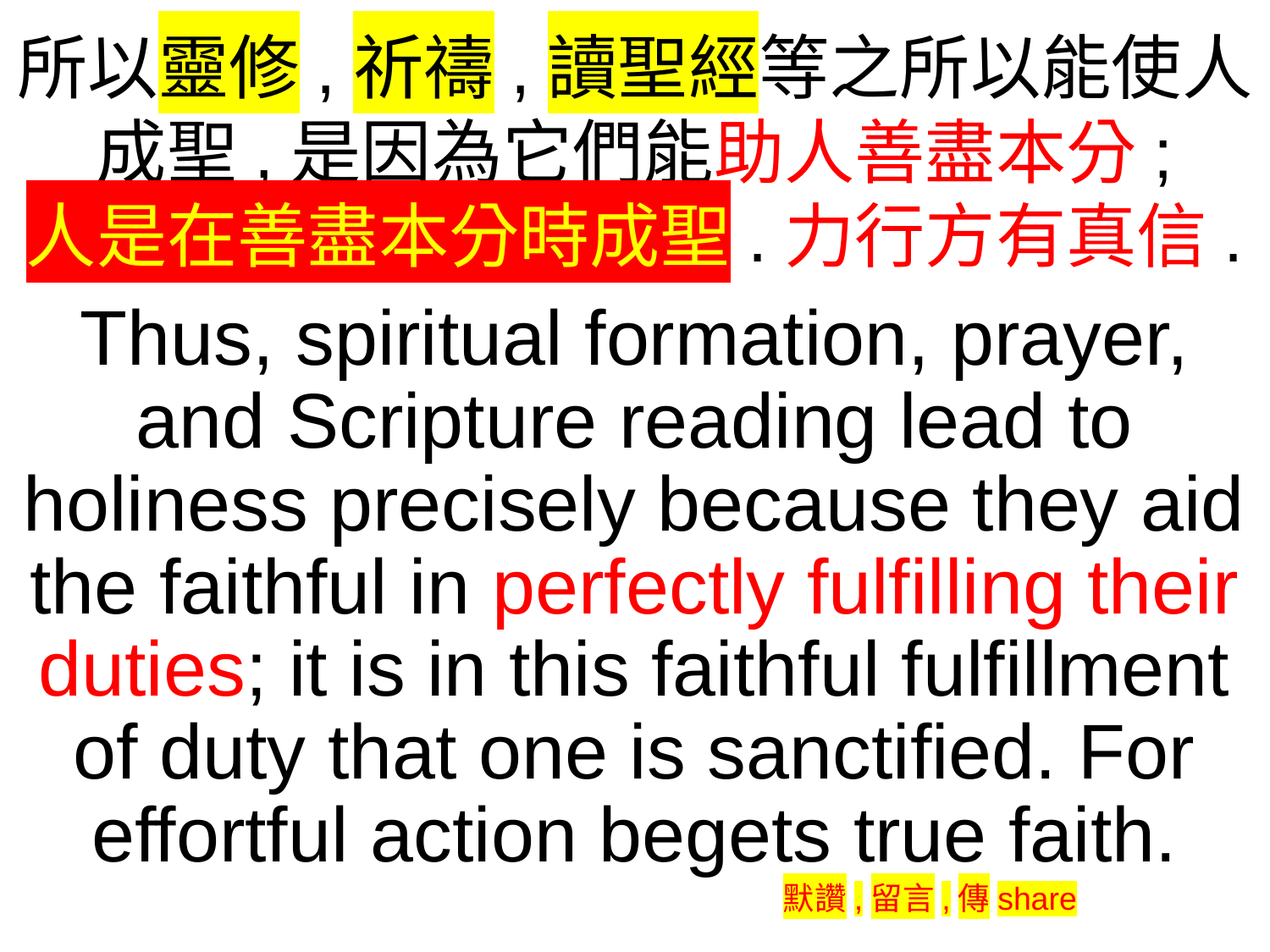

所以靈修,祈禱,讀聖經等之所以能使人成聖,是因為它們能助人善盡本分;
人是在善盡本分時成聖.力行方有真信.
Thus, spiritual formation, prayer, and Scripture reading lead to holiness precisely because they aid the faithful in perfectly fulfilling their duties; it is in this faithful fulfillment of duty that one is sanctified. For effortful action begets true faith.
                                                                                                          默讚,留言,傳share